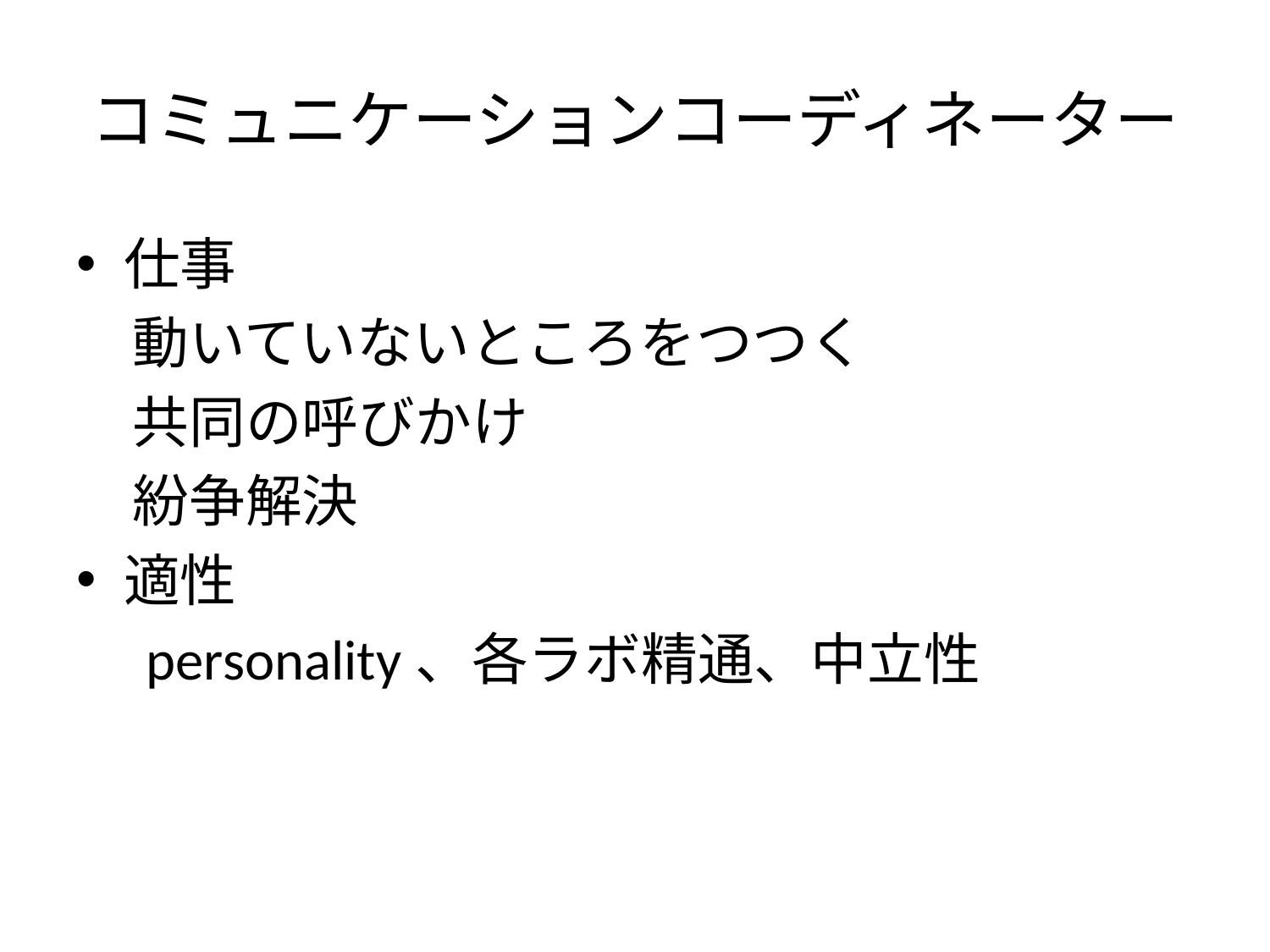

# コミュニケーションコーディネーター
仕事
　動いていないところをつつく
　共同の呼びかけ
　紛争解決
適性
　personality、各ラボ精通、中立性